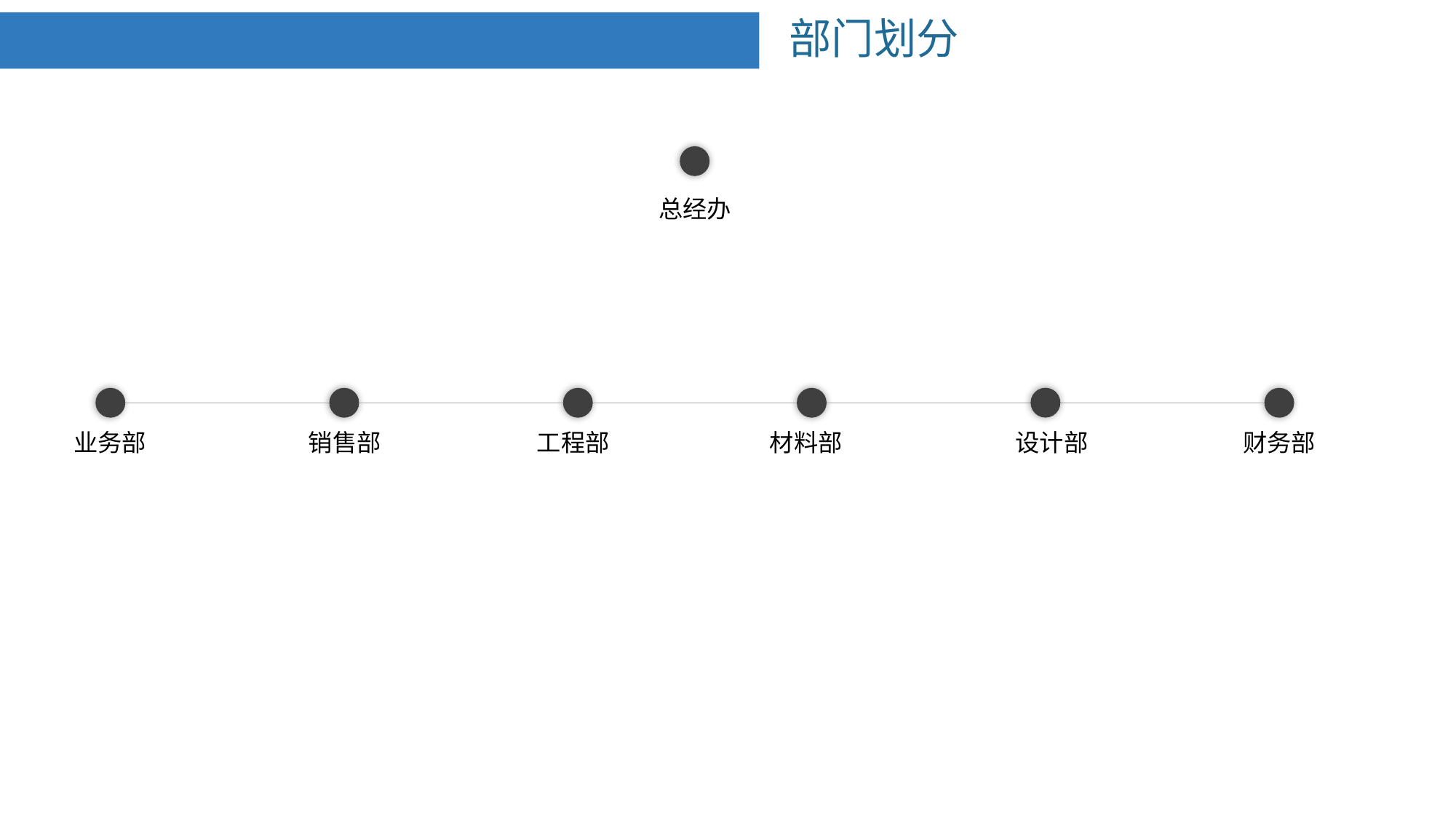

# 部门划分

总经办

业务部
销售部
工程部
材料部
设计部
财务部